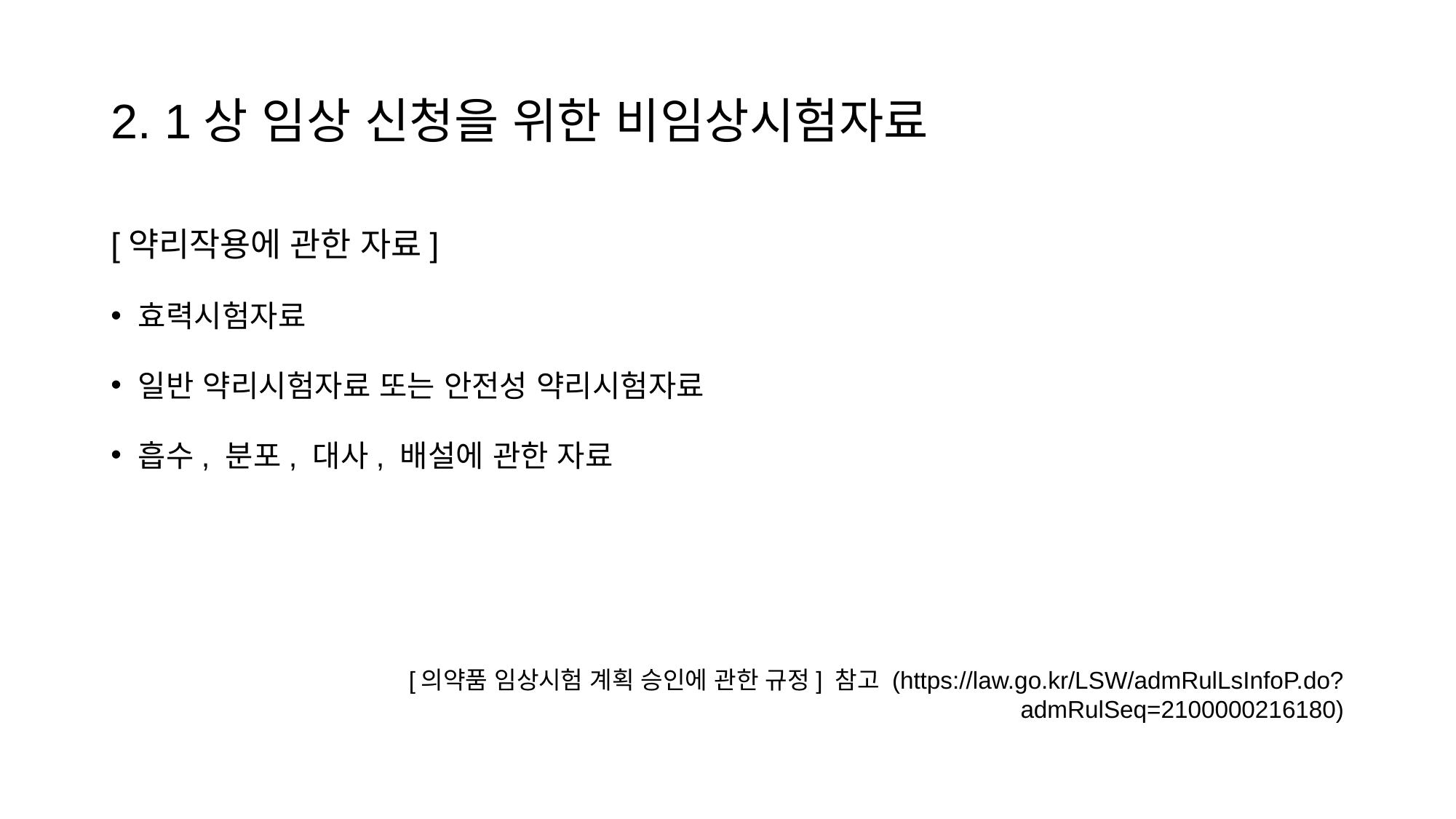

# 2. 1상 임상 신청을 위한 비임상시험자료
[약리작용에 관한 자료]
효력시험자료
일반 약리시험자료 또는 안전성 약리시험자료
흡수, 분포, 대사, 배설에 관한 자료

[의약품 임상시험 계획 승인에 관한 규정] 참고 (https://law.go.kr/LSW/admRulLsInfoP.do?admRulSeq=2100000216180)